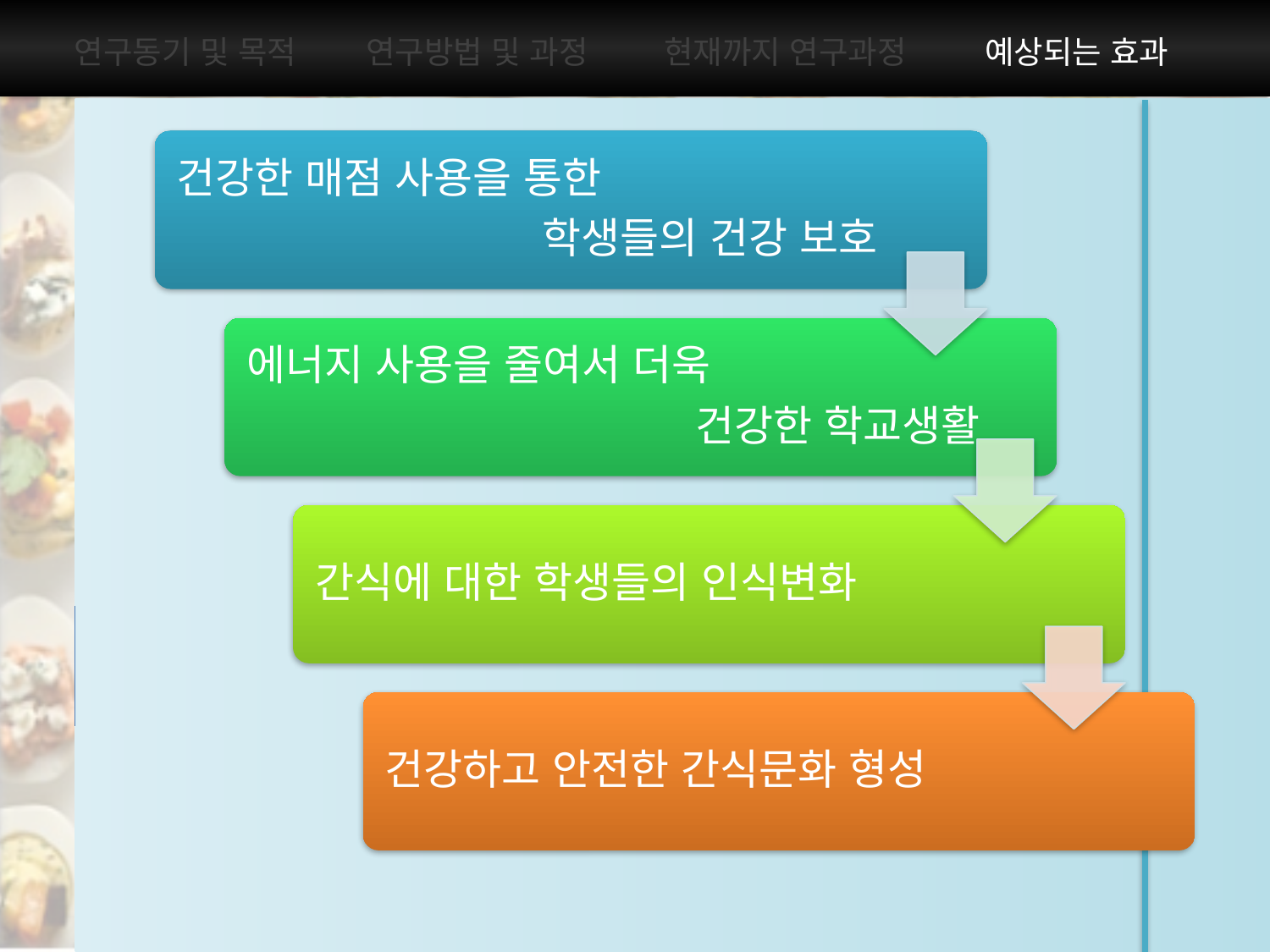

예상되는 효과

건강한 매점 사용을 통한
                              학생들의 건강 보호
에너지 사용을 줄여서 더욱
                                     건강한 학교생활
간식에 대한 학생들의 인식변화
건강하고 안전한 간식문화 형성

Expected
Effect